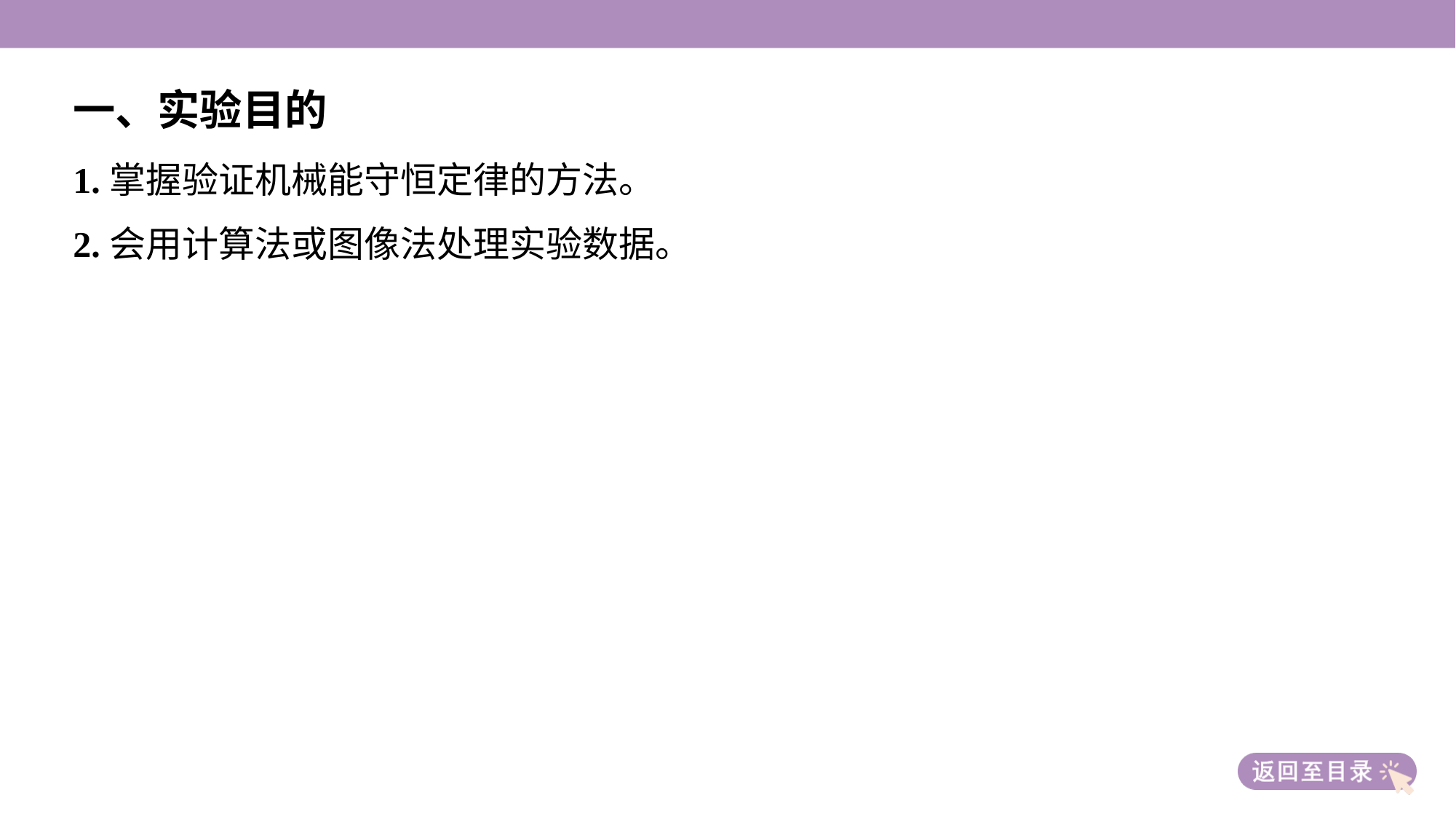

一、实验目的
1.掌握验证机械能守恒定律的方法。
2.会用计算法或图像法处理实验数据。